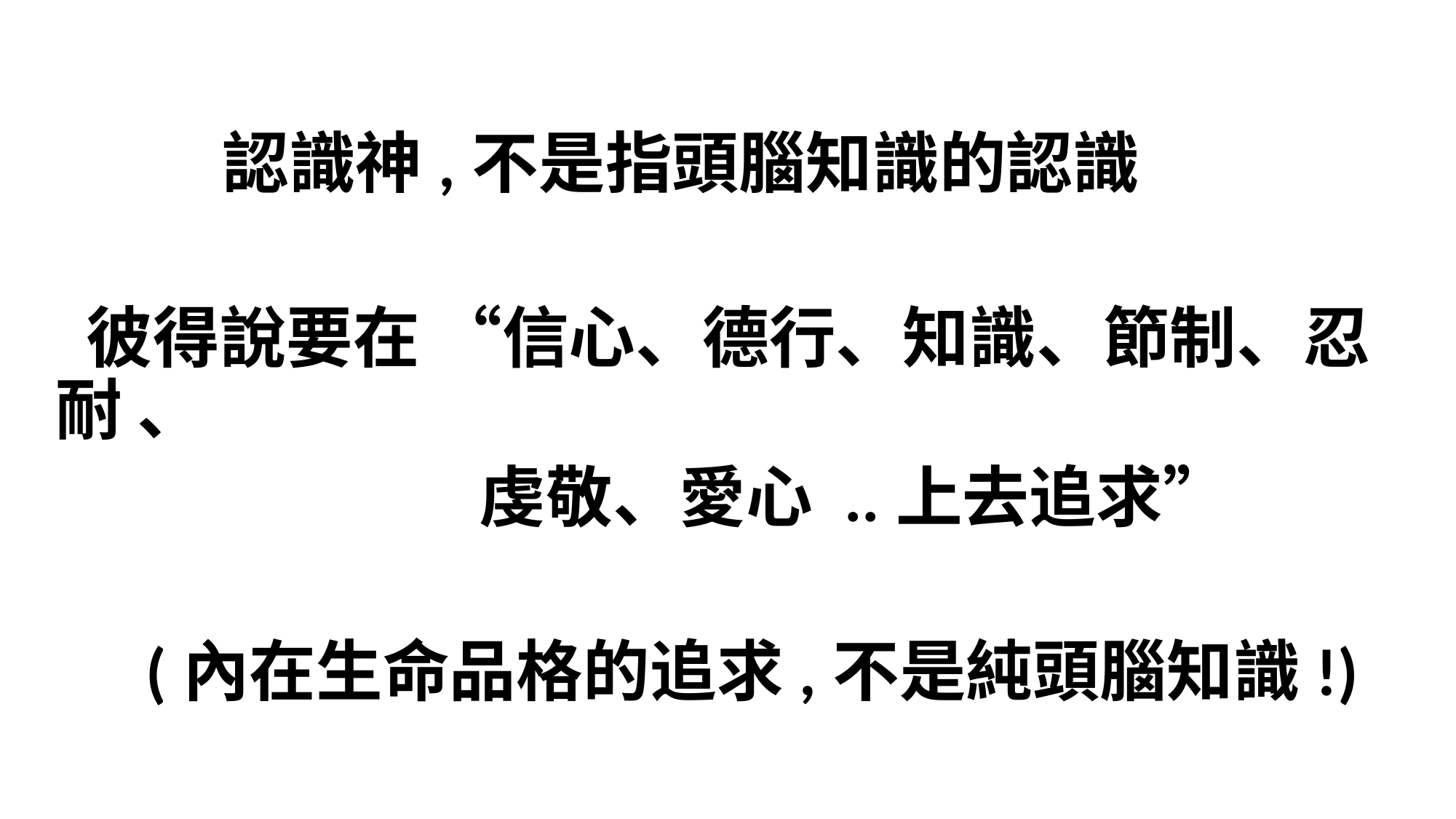

認識神,不是指頭腦知識的認識

 彼得說要在 “信心、德行、知識、節制、忍耐 、
                           虔敬、愛心 ..上去追求”

      (內在生命品格的追求,不是純頭腦知識!)